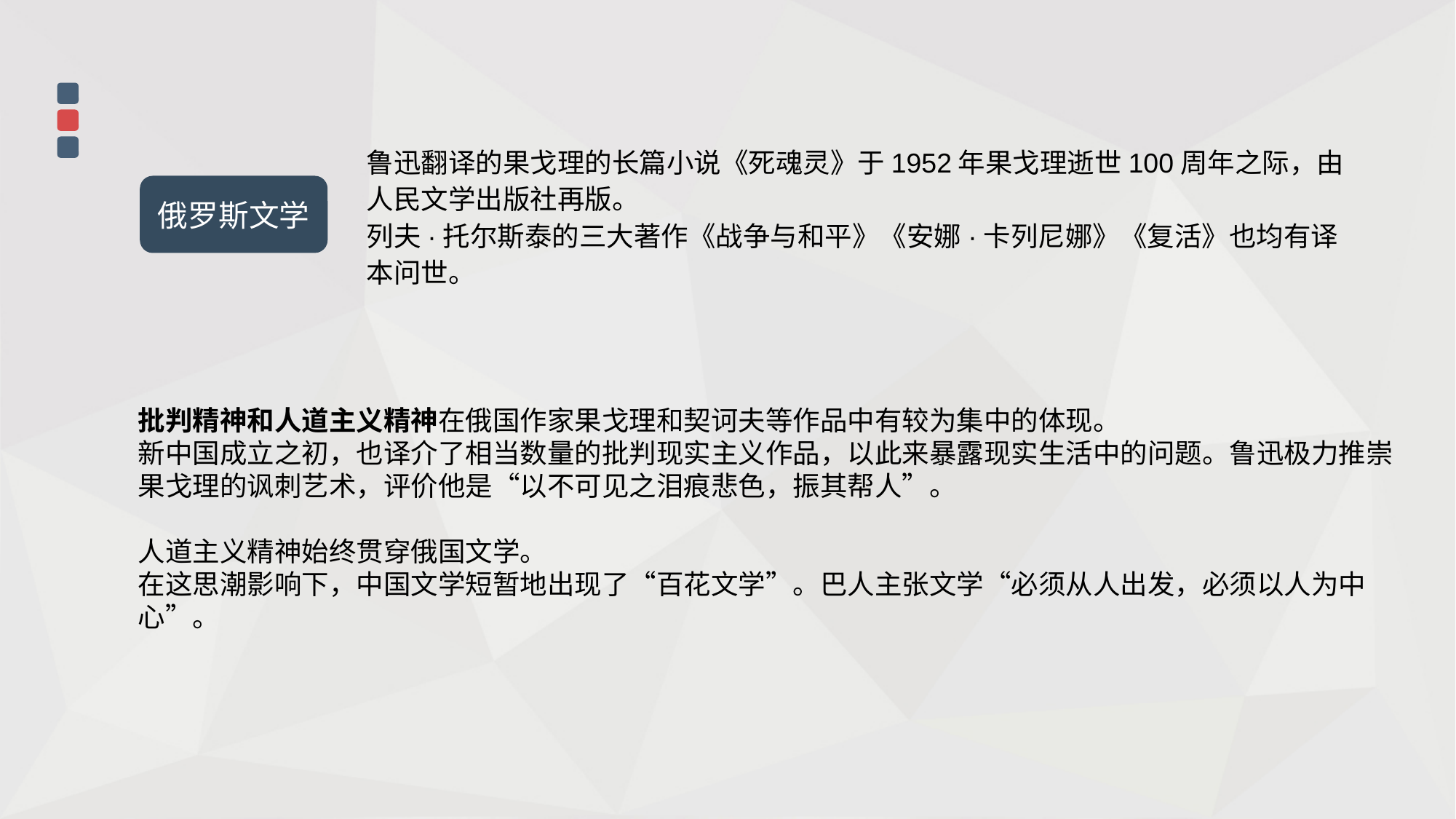

鲁迅翻译的果戈理的长篇小说《死魂灵》于1952年果戈理逝世100周年之际，由人民文学出版社再版。
列夫·托尔斯泰的三大著作《战争与和平》《安娜·卡列尼娜》《复活》也均有译本问世。
俄罗斯文学
批判精神和人道主义精神在俄国作家果戈理和契诃夫等作品中有较为集中的体现。
新中国成立之初，也译介了相当数量的批判现实主义作品，以此来暴露现实生活中的问题。鲁迅极力推崇果戈理的讽刺艺术，评价他是“以不可见之泪痕悲色，振其帮人”。

人道主义精神始终贯穿俄国文学。
在这思潮影响下，中国文学短暂地出现了“百花文学”。巴人主张文学“必须从人出发，必须以人为中心”。